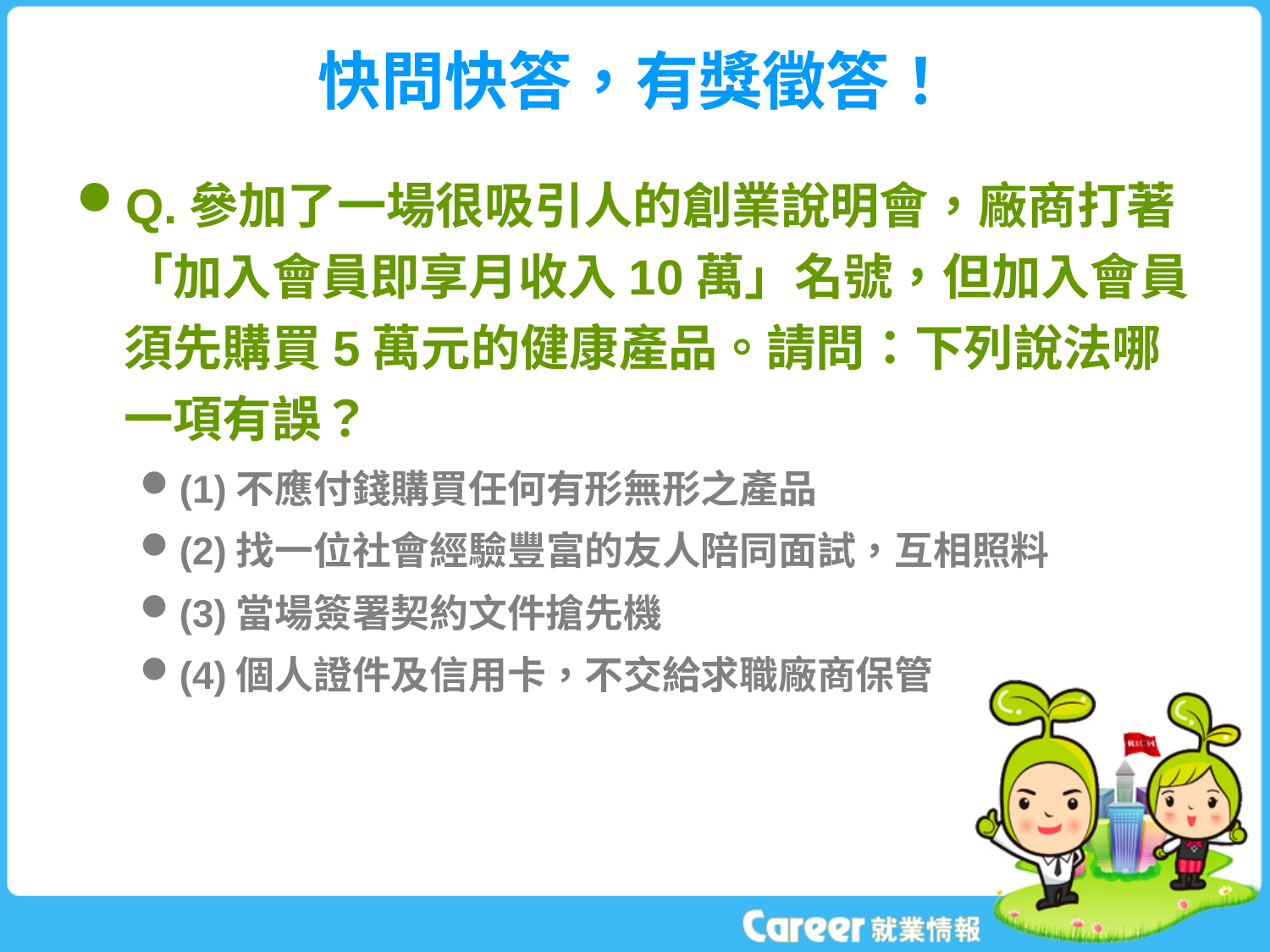

# 快問快答，有獎徵答！
Q.參加了一場很吸引人的創業說明會，廠商打著「加入會員即享月收入10萬」名號，但加入會員須先購買5萬元的健康產品。請問：下列說法哪一項有誤？
(1)不應付錢購買任何有形無形之產品
(2)找一位社會經驗豐富的友人陪同面試，互相照料
(3)當場簽署契約文件搶先機
(4)個人證件及信用卡，不交給求職廠商保管